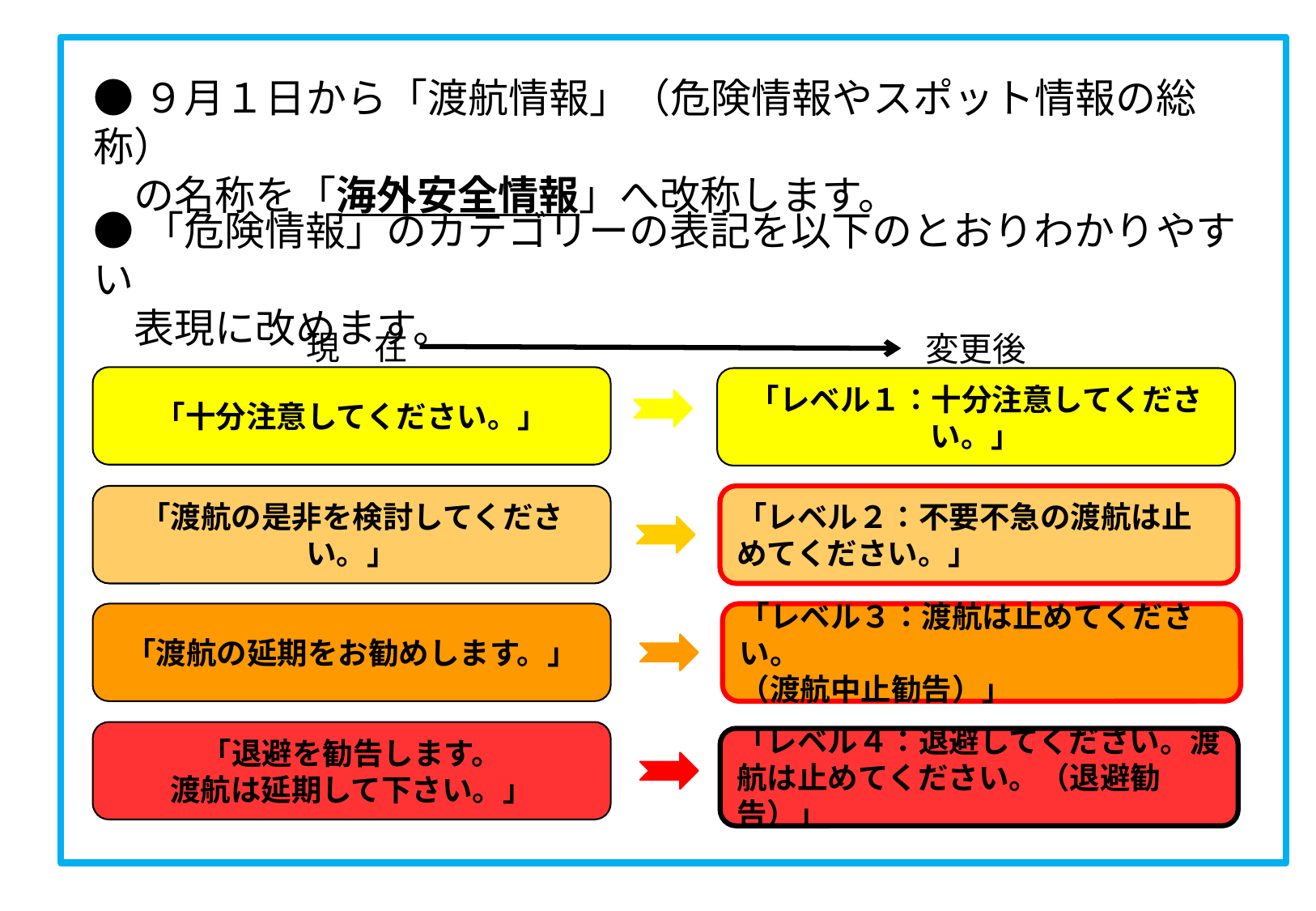

●９月１日から「渡航情報」（危険情報やスポット情報の総称）
　の名称を「海外安全情報」へ改称します。
●「危険情報」のカテゴリーの表記を以下のとおりわかりやすい
　表現に改めます。
現　在
変更後
「十分注意してください。」
「レベル１：十分注意してください。」

「渡航の是非を検討してください。」
「レベル２：不要不急の渡航は止めてください。」

「渡航の延期をお勧めします。」
「レベル３：渡航は止めてください。
（渡航中止勧告）」

「退避を勧告します。
渡航は延期して下さい。」
「レベル４：退避してください。渡航は止めてください。（退避勧告）」